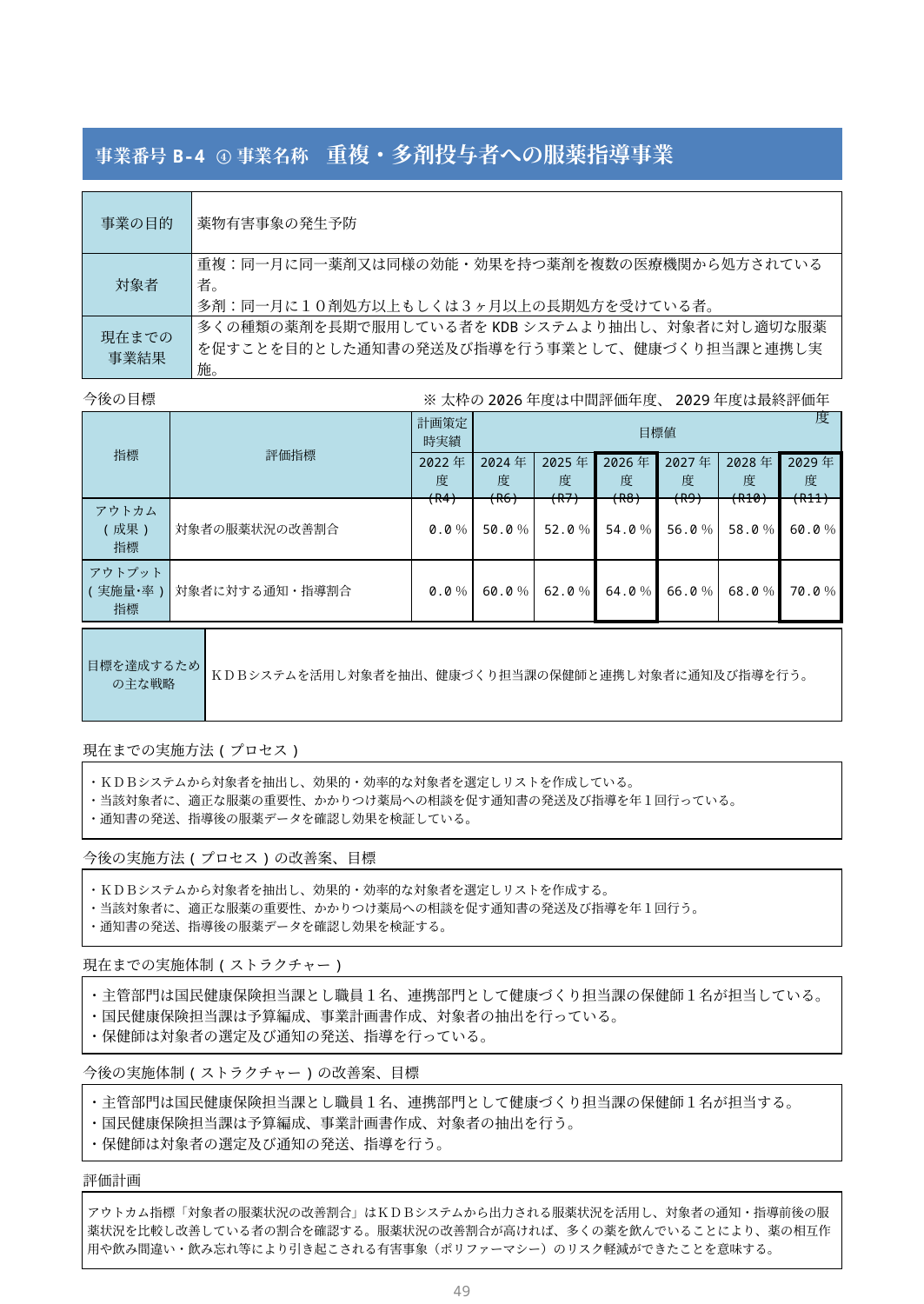

| 事業番号B-4 ④事業名称　重複・多剤投与者への服薬指導事業 |
| --- |
| 事業の目的 | 薬物有害事象の発生予防 |
| --- | --- |
| 対象者 | 重複：同一月に同一薬剤又は同様の効能・効果を持つ薬剤を複数の医療機関から処方されている者。 多剤：同一月に１０剤処方以上もしくは３ヶ月以上の長期処方を受けている者。 |
| 現在までの 事業結果 | 多くの種類の薬剤を長期で服用している者をKDBシステムより抽出し、対象者に対し適切な服薬を促すことを目的とした通知書の発送及び指導を行う事業として、健康づくり担当課と連携し実施。 |
今後の目標
※太枠の2026年度は中間評価年度、2029年度は最終評価年度
| 指標 | 評価指標 | 計画策定 時実績 | 目標値 |  |  |  |  |  |
| --- | --- | --- | --- | --- | --- | --- | --- | --- |
|  |  | 2022年度 (R4) | 2024年度 (R6) | 2025年度 (R7) | 2026年度 (R8) | 2027年度 (R9) | 2028年度 (R10) | 2029年度 (R11) |
| アウトカム (成果) 指標 | 対象者の服薬状況の改善割合 | 0.0％ | 50.0％ | 52.0％ | 54.0％ | 56.0％ | 58.0％ | 60.0％ |
| アウトプット (実施量･率) 指標 | 対象者に対する通知・指導割合 | 0.0％ | 60.0％ | 62.0％ | 64.0％ | 66.0％ | 68.0％ | 70.0％ |
| 目標を達成するため の主な戦略 | ＫＤＢシステムを活用し対象者を抽出、健康づくり担当課の保健師と連携し対象者に通知及び指導を行う。 |
| --- | --- |
現在までの実施方法(プロセス)
| ・ＫＤＢシステムから対象者を抽出し、効果的・効率的な対象者を選定しリストを作成している。 ・当該対象者に、適正な服薬の重要性、かかりつけ薬局への相談を促す通知書の発送及び指導を年１回行っている。 ・通知書の発送、指導後の服薬データを確認し効果を検証している。 |
| --- |
今後の実施方法(プロセス)の改善案、目標
| ・ＫＤＢシステムから対象者を抽出し、効果的・効率的な対象者を選定しリストを作成する。 ・当該対象者に、適正な服薬の重要性、かかりつけ薬局への相談を促す通知書の発送及び指導を年１回行う。 ・通知書の発送、指導後の服薬データを確認し効果を検証する。 |
| --- |
現在までの実施体制(ストラクチャー)
| ・主管部門は国民健康保険担当課とし職員１名、連携部門として健康づくり担当課の保健師１名が担当している。 ・国民健康保険担当課は予算編成、事業計画書作成、対象者の抽出を行っている。 ・保健師は対象者の選定及び通知の発送、指導を行っている。 |
| --- |
今後の実施体制(ストラクチャー)の改善案、目標
| ・主管部門は国民健康保険担当課とし職員１名、連携部門として健康づくり担当課の保健師１名が担当する。 ・国民健康保険担当課は予算編成、事業計画書作成、対象者の抽出を行う。 ・保健師は対象者の選定及び通知の発送、指導を行う。 |
| --- |
評価計画
| アウトカム指標「対象者の服薬状況の改善割合」はＫＤＢシステムから出力される服薬状況を活用し、対象者の通知・指導前後の服薬状況を比較し改善している者の割合を確認する。服薬状況の改善割合が高ければ、多くの薬を飲んでいることにより、薬の相互作用や飲み間違い・飲み忘れ等により引き起こされる有害事象（ポリファーマシー）のリスク軽減ができたことを意味する。 |
| --- |
49